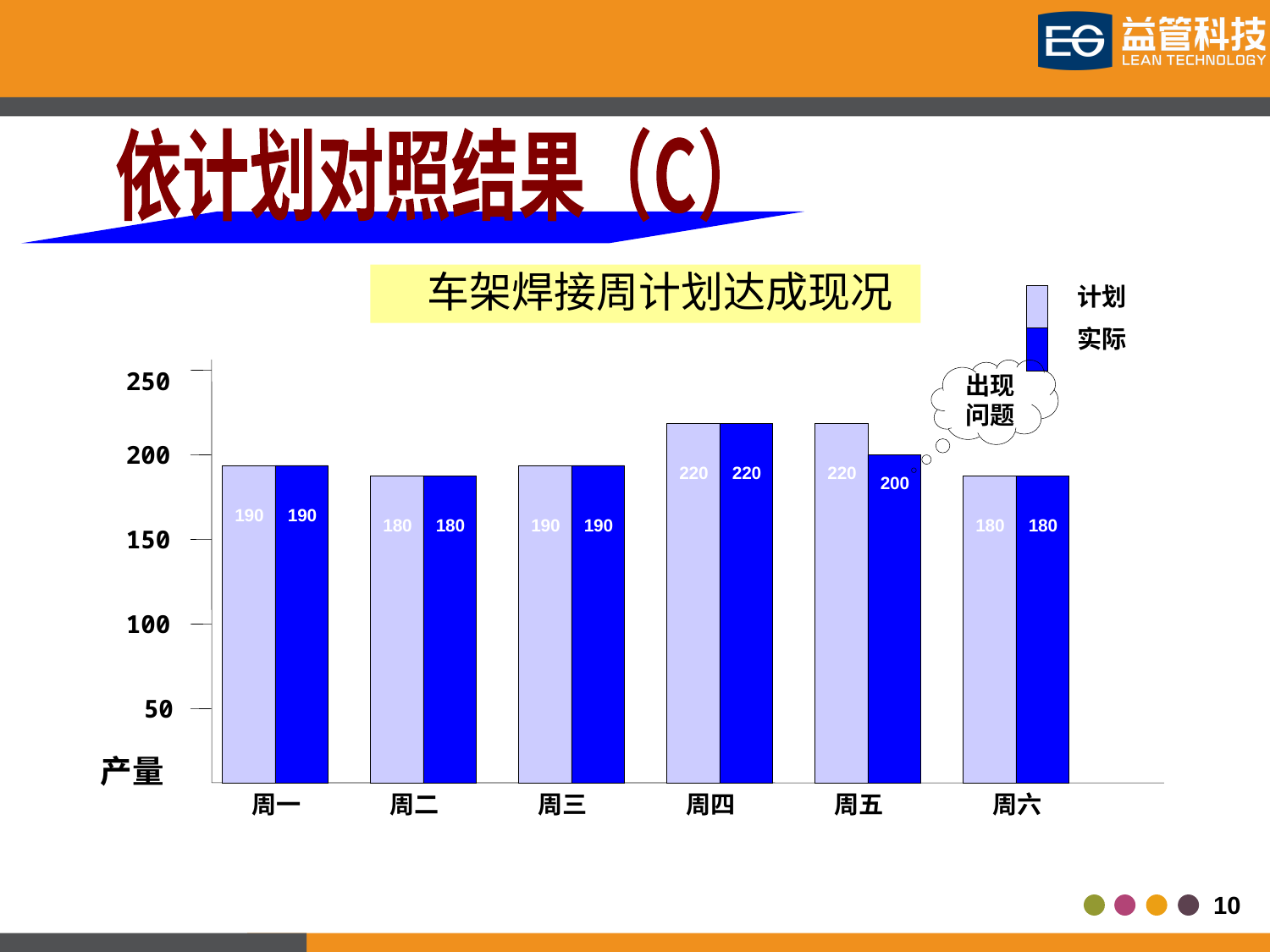

依计划对照结果（C）

  车架焊接周计划达成现况
计划

实际

250

出现问题

200

220
220
220

200

190
190
180
180
190
190
180
180
150

100

50

产量

周一
周二
周三
周四
周五
周六